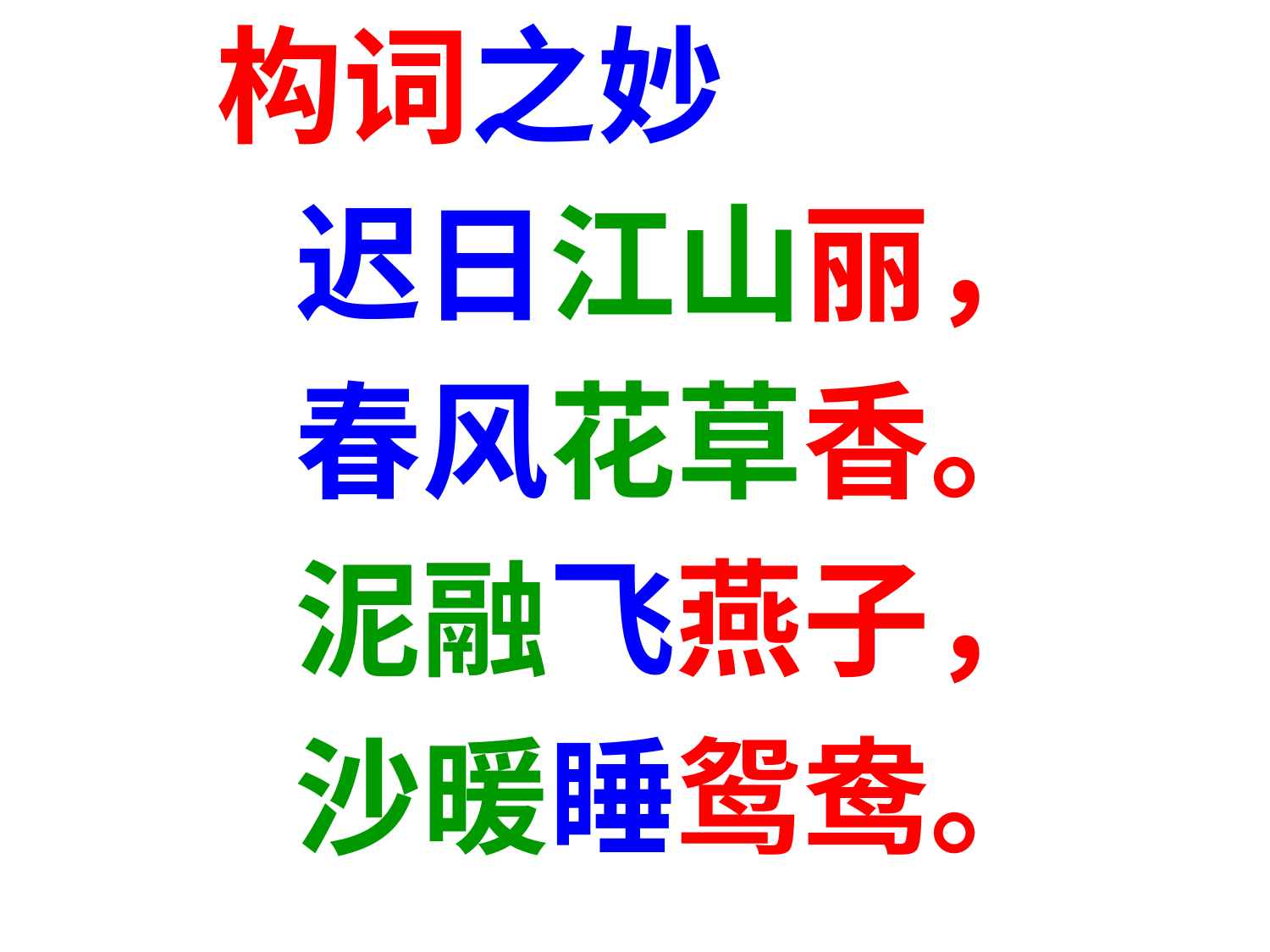

构词之妙
　　 迟日江山丽，
　　 春风花草香。
　　 泥融飞燕子，
　　 沙暖睡鸳鸯。